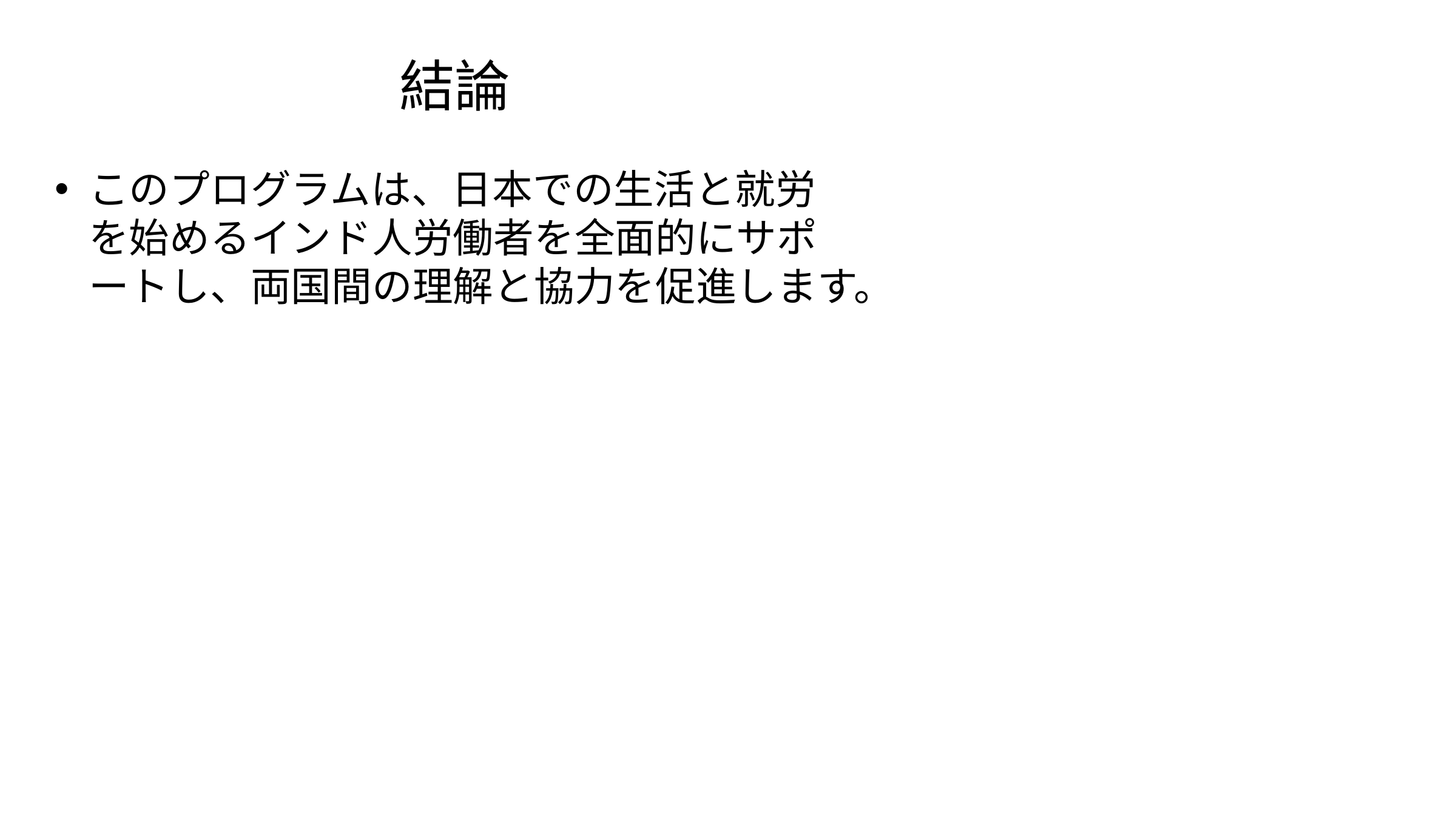

# 結論
このプログラムは、日本での生活と就労を始めるインド人労働者を全面的にサポートし、両国間の理解と協力を促進します。